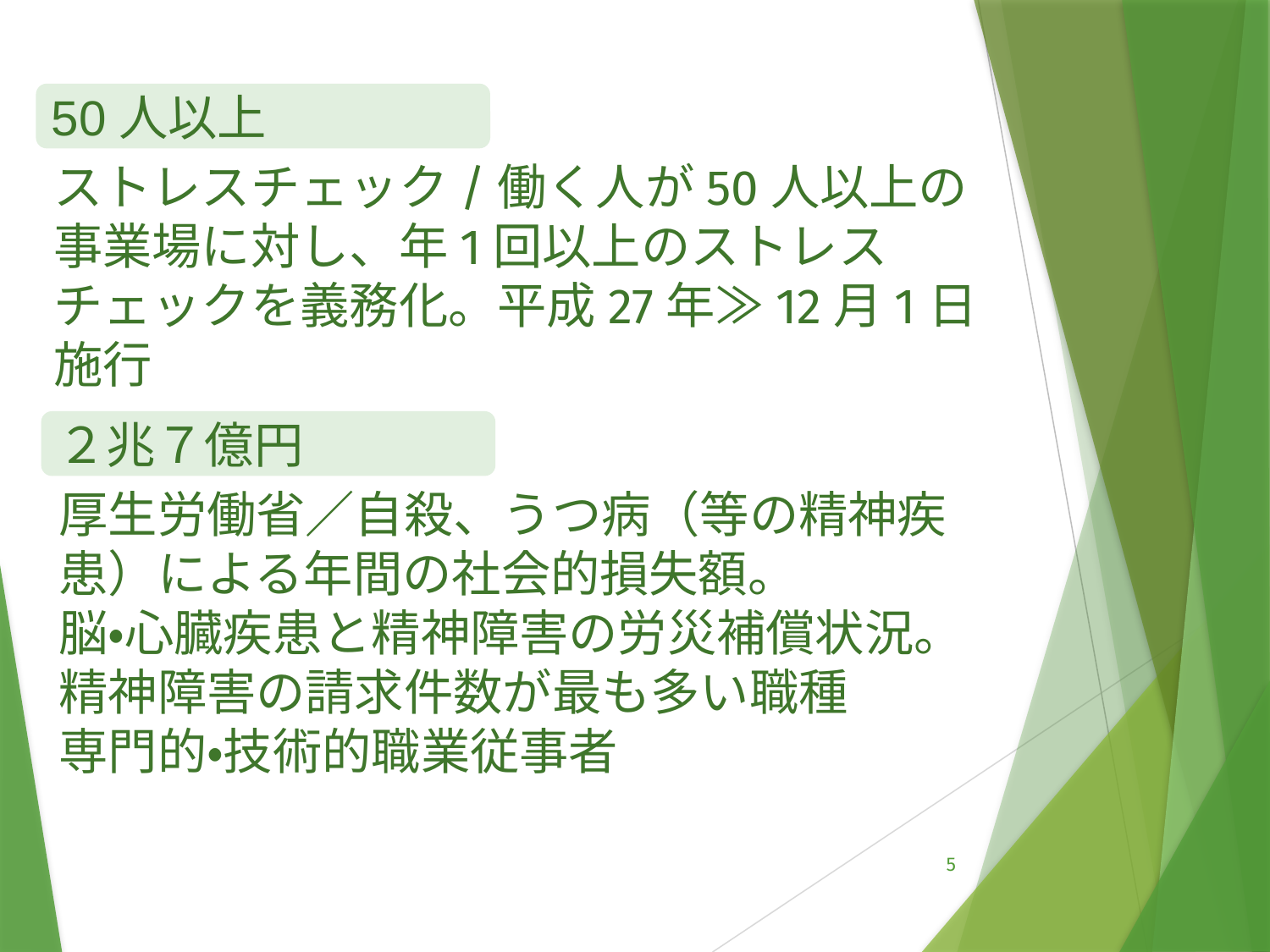

50人以上
ストレスチェック/働く人が50人以上の
事業場に対し、年1回以上のストレスチェックを義務化。平成27年≫12月1日施行

２兆７億円
厚生労働省／自殺、うつ病（等の精神疾患）による年間の社会的損失額。
脳・心臓疾患と精神障害の労災補償状況。精神障害の請求件数が最も多い職種
専門的・技術的職業従事者

5